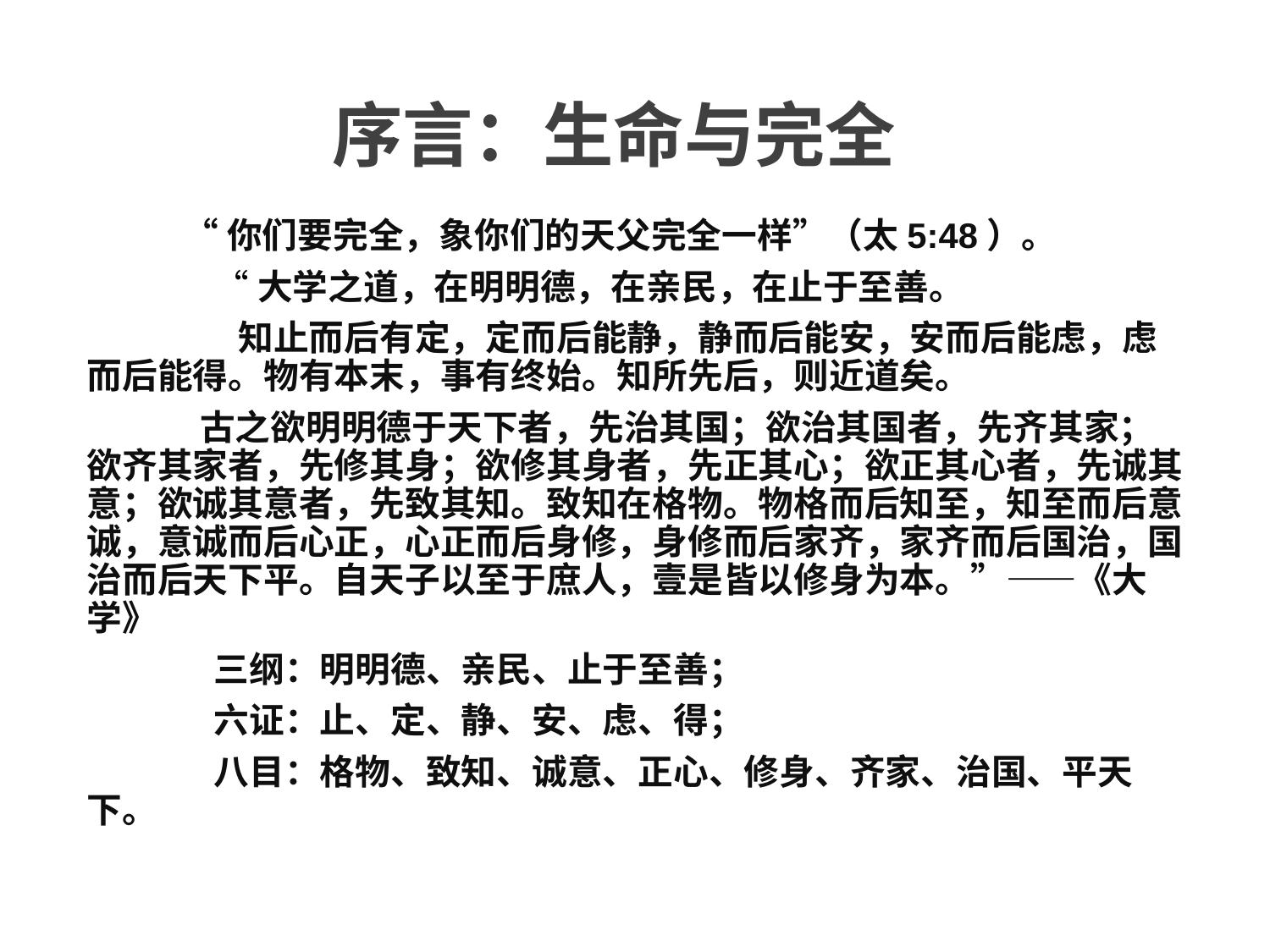

序言：生命与完全
            “你们要完全，象你们的天父完全一样”（太5:48）。
	“大学之道，在明明德，在亲民，在止于至善。
	  知止而后有定，定而后能静，静而后能安，安而后能虑，虑而后能得。物有本末，事有终始。知所先后，则近道矣。
             古之欲明明德于天下者，先治其国；欲治其国者，先齐其家；欲齐其家者，先修其身；欲修其身者，先正其心；欲正其心者，先诚其意；欲诚其意者，先致其知。致知在格物。物格而后知至，知至而后意诚，意诚而后心正，心正而后身修，身修而后家齐，家齐而后国治，国治而后天下平。自天子以至于庶人，壹是皆以修身为本。”——《大学》
	三纲：明明德、亲民、止于至善；
	六证：止、定、静、安、虑、得；
	八目：格物、致知、诚意、正心、修身、齐家、治国、平天下。